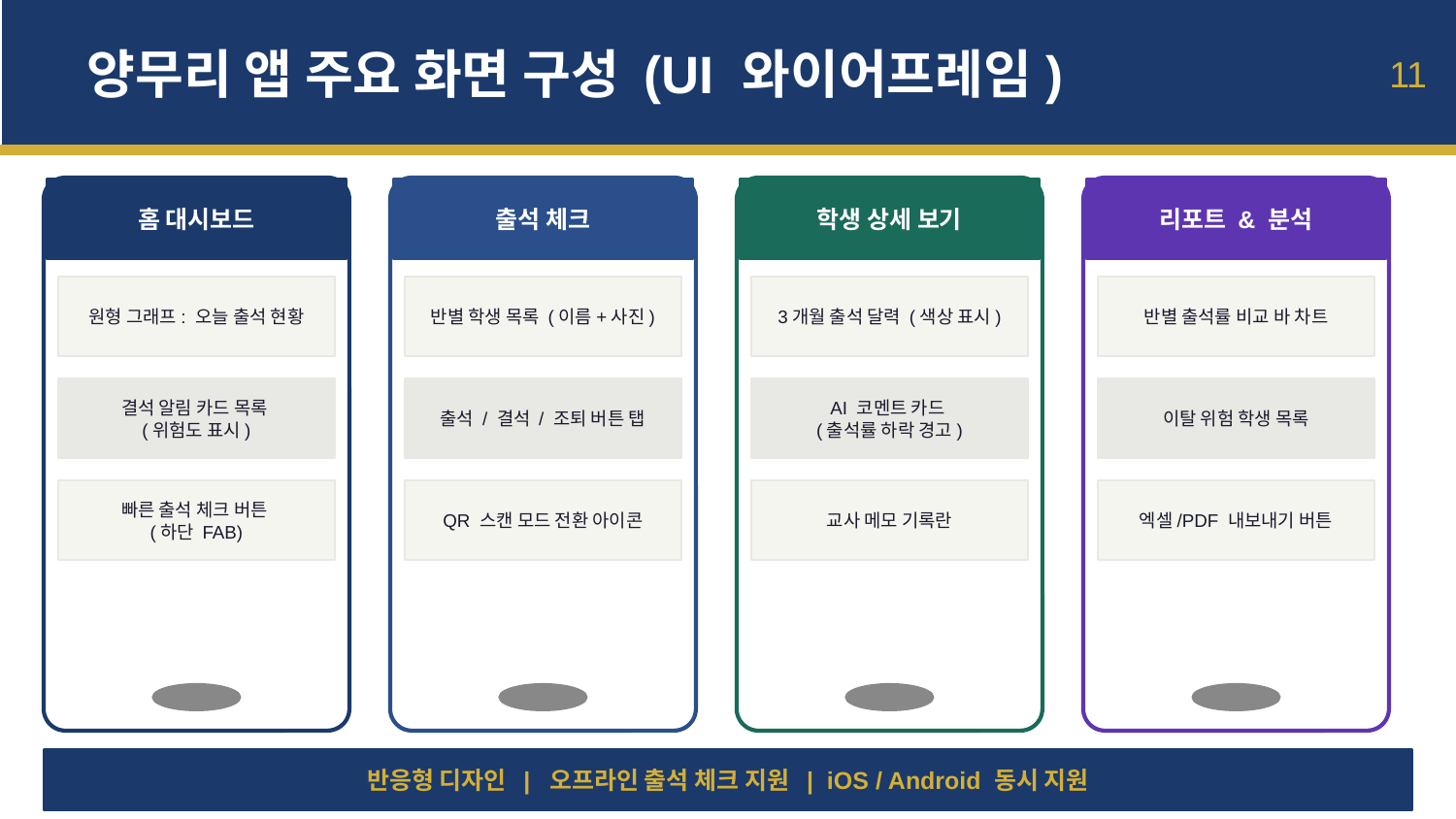

양무리 앱 주요 화면 구성 (UI 와이어프레임)
11

홈 대시보드
출석 체크
학생 상세 보기
리포트 & 분석

원형 그래프: 오늘 출석 현황

반별 학생 목록 (이름+사진)

3개월 출석 달력 (색상 표시)

반별 출석률 비교 바 차트

결석 알림 카드 목록
(위험도 표시)

출석 / 결석 / 조퇴 버튼 탭

AI 코멘트 카드
(출석률 하락 경고)

이탈 위험 학생 목록

빠른 출석 체크 버튼
(하단 FAB)

QR 스캔 모드 전환 아이콘

교사 메모 기록란

엑셀/PDF 내보내기 버튼

반응형 디자인  |  오프라인 출석 체크 지원  |  iOS / Android 동시 지원